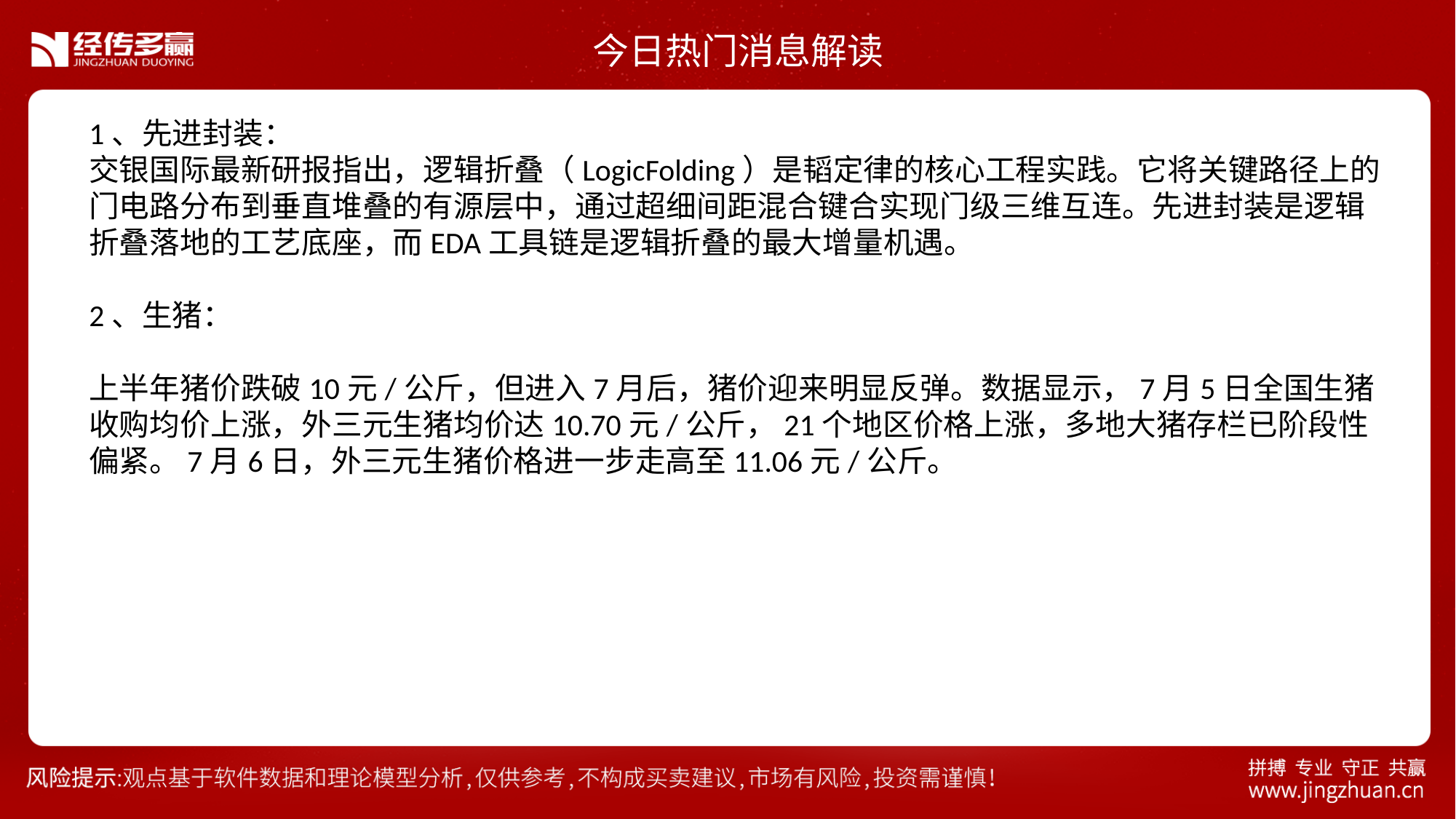

今日热门消息解读
1、先进封装：
交银国际最新研报指出，逻辑折叠（LogicFolding）是韬定律的核心工程实践。它将关键路径上的门电路分布到垂直堆叠的有源层中，通过超细间距混合键合实现门级三维互连。先进封装是逻辑折叠落地的工艺底座，而EDA工具链是逻辑折叠的最大增量机遇。

2、生猪：

上半年猪价跌破10元/公斤，但进入7月后，猪价迎来明显反弹。数据显示，7月5日全国生猪收购均价上涨，外三元生猪均价达10.70元/公斤，21个地区价格上涨，多地大猪存栏已阶段性偏紧。7月6日，外三元生猪价格进一步走高至11.06元/公斤。